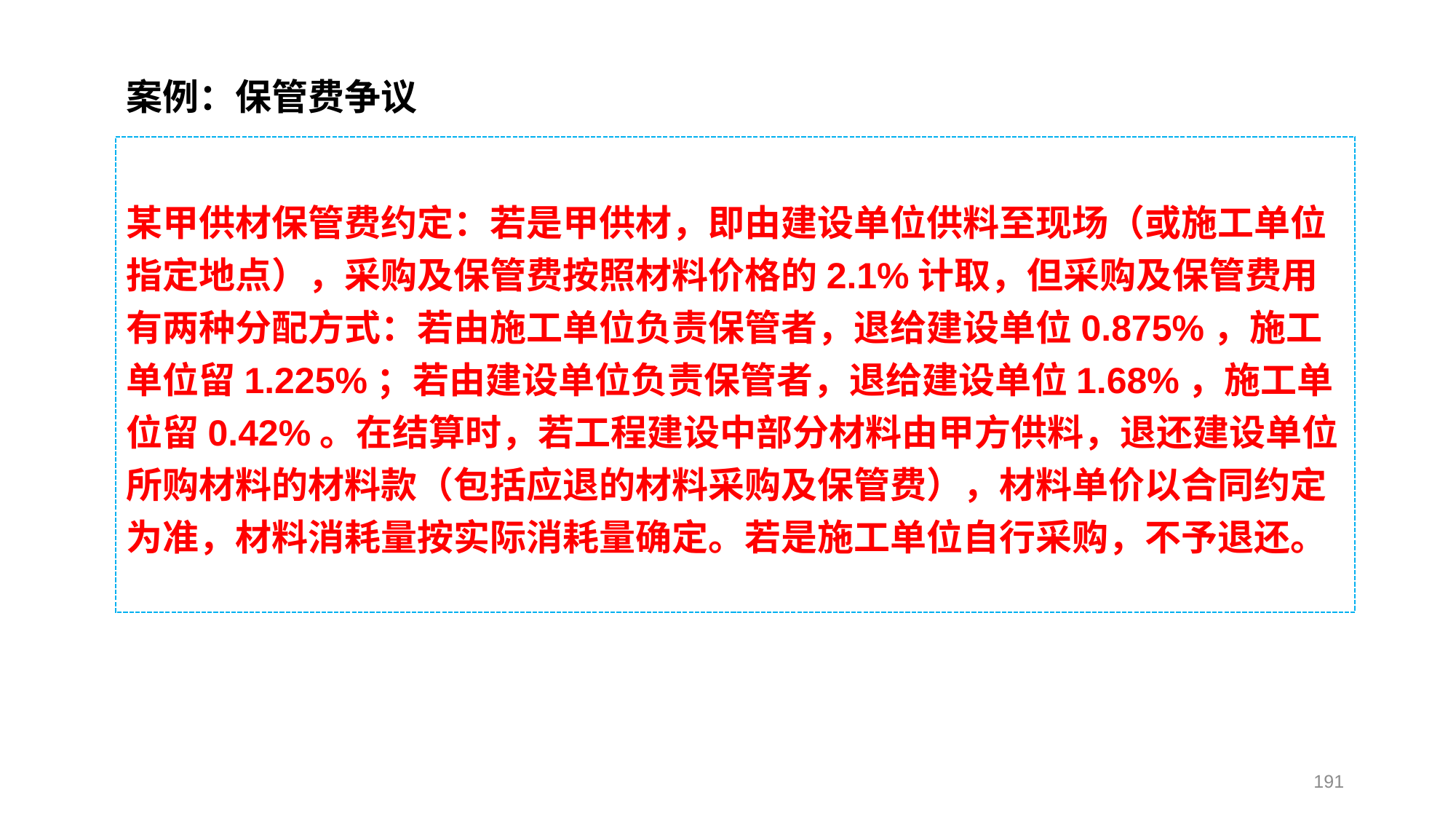

# 案例：保管费争议
某甲供材保管费约定：若是甲供材，即由建设单位供料至现场（或施工单位指定地点），采购及保管费按照材料价格的2.1%计取，但采购及保管费用有两种分配方式：若由施工单位负责保管者，退给建设单位0.875%，施工单位留1.225%；若由建设单位负责保管者，退给建设单位1.68%，施工单位留0.42%。在结算时，若工程建设中部分材料由甲方供料，退还建设单位所购材料的材料款（包括应退的材料采购及保管费），材料单价以合同约定为准，材料消耗量按实际消耗量确定。若是施工单位自行采购，不予退还。
191